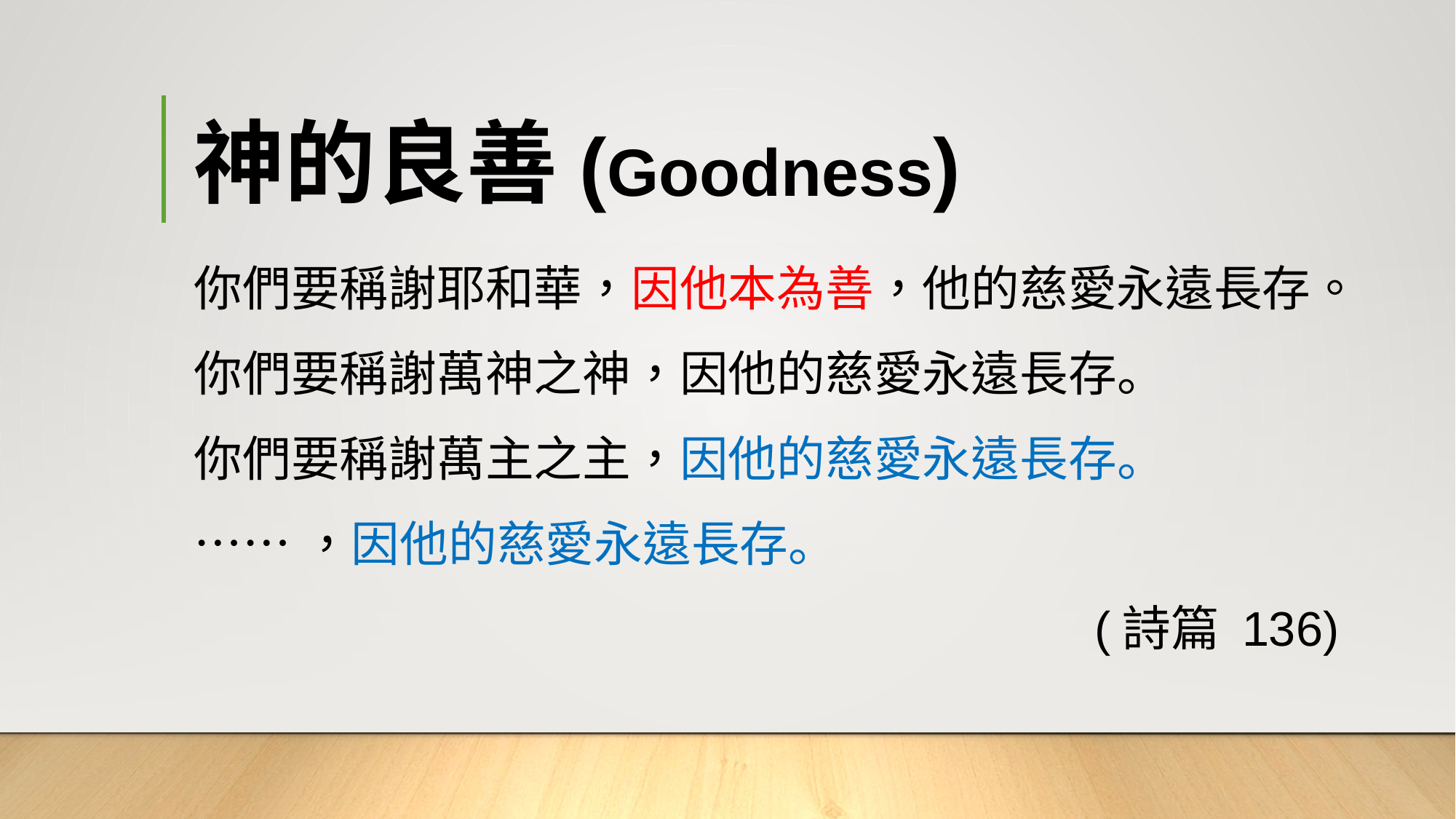

# 神的良善(Goodness)
你們要稱謝耶和華，因他本為善，他的慈愛永遠長存。
你們要稱謝萬神之神，因他的慈愛永遠長存。
你們要稱謝萬主之主，因他的慈愛永遠長存。
……，因他的慈愛永遠長存。
 (詩篇 136)